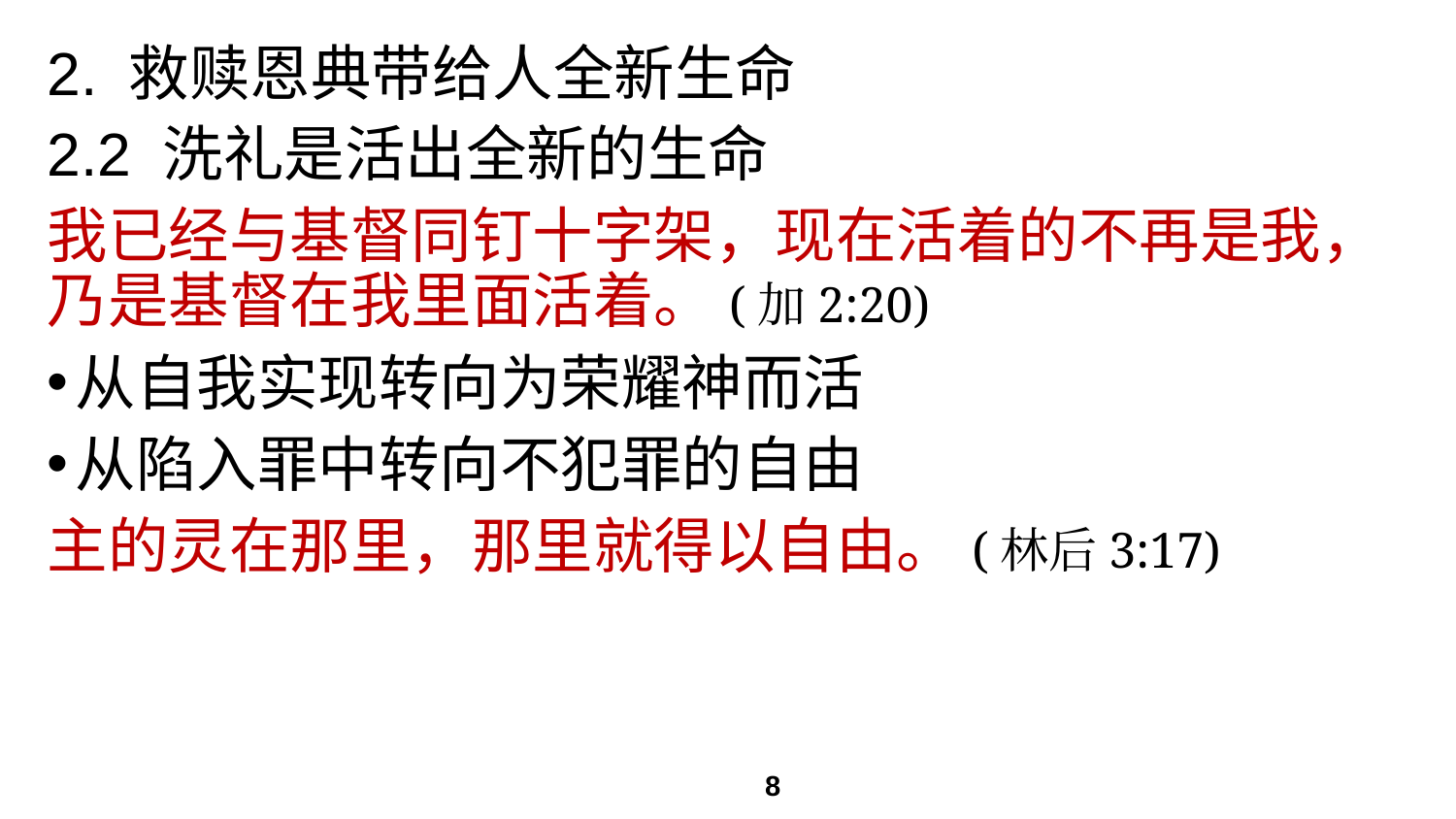

# 2. 救赎恩典带给人全新生命
2.2 洗礼是活出全新的生命
我已经与基督同钉十字架，现在活着的不再是我，乃是基督在我里面活着。(加2:20)
从自我实现转向为荣耀神而活
从陷入罪中转向不犯罪的自由
主的灵在那里，那里就得以自由。(林后3:17)
8